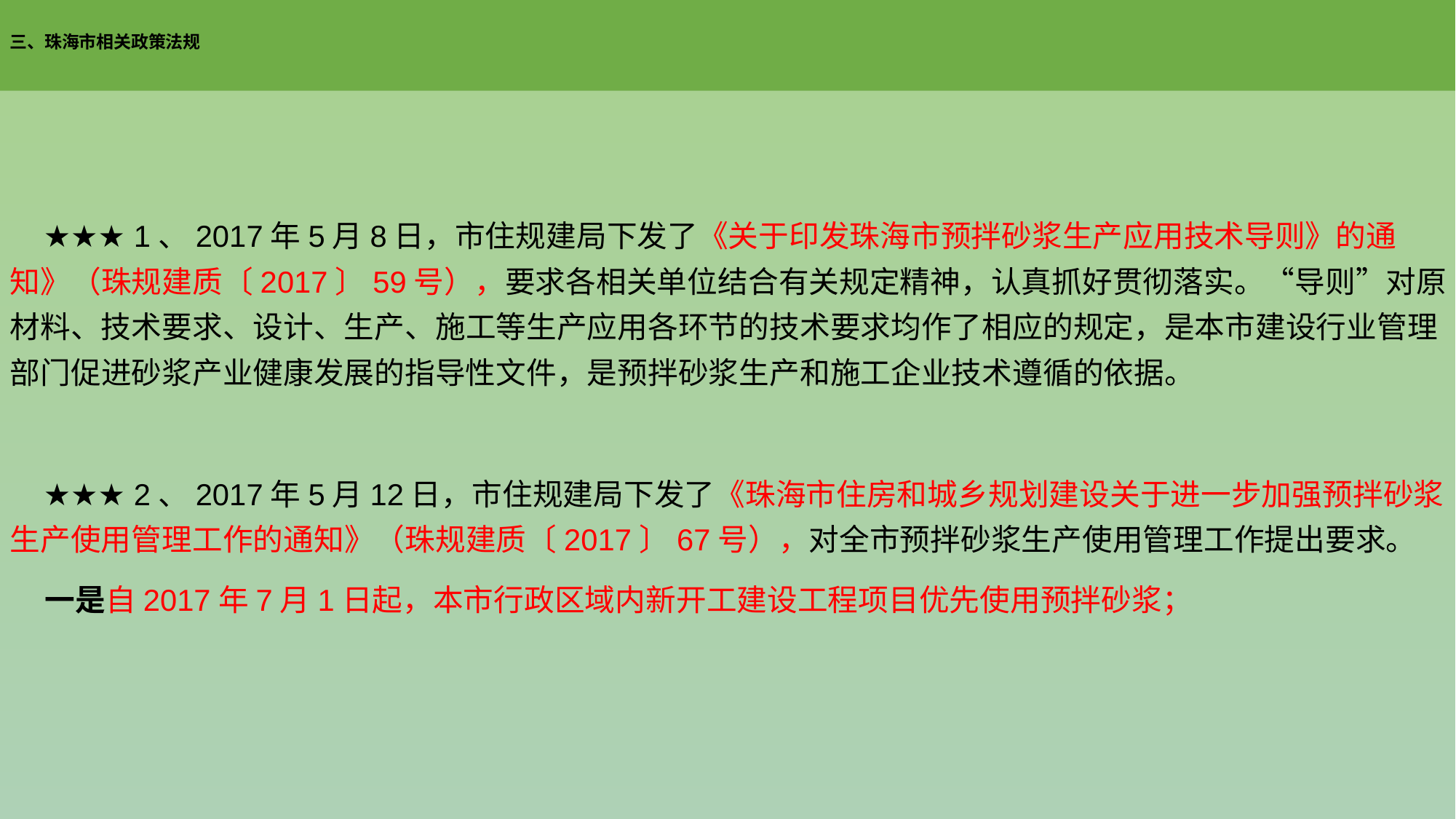

# 三、珠海市相关政策法规

    ★★★ 1、2017年5月8日，市住规建局下发了《关于印发珠海市预拌砂浆生产应用技术导则》的通知》（珠规建质〔2017〕59号），要求各相关单位结合有关规定精神，认真抓好贯彻落实。“导则”对原材料、技术要求、设计、生产、施工等生产应用各环节的技术要求均作了相应的规定，是本市建设行业管理部门促进砂浆产业健康发展的指导性文件，是预拌砂浆生产和施工企业技术遵循的依据。

    ★★★ 2、2017年5月12日，市住规建局下发了《珠海市住房和城乡规划建设关于进一步加强预拌砂浆生产使用管理工作的通知》（珠规建质〔2017〕67号），对全市预拌砂浆生产使用管理工作提出要求。
    一是自2017年7月1日起，本市行政区域内新开工建设工程项目优先使用预拌砂浆；